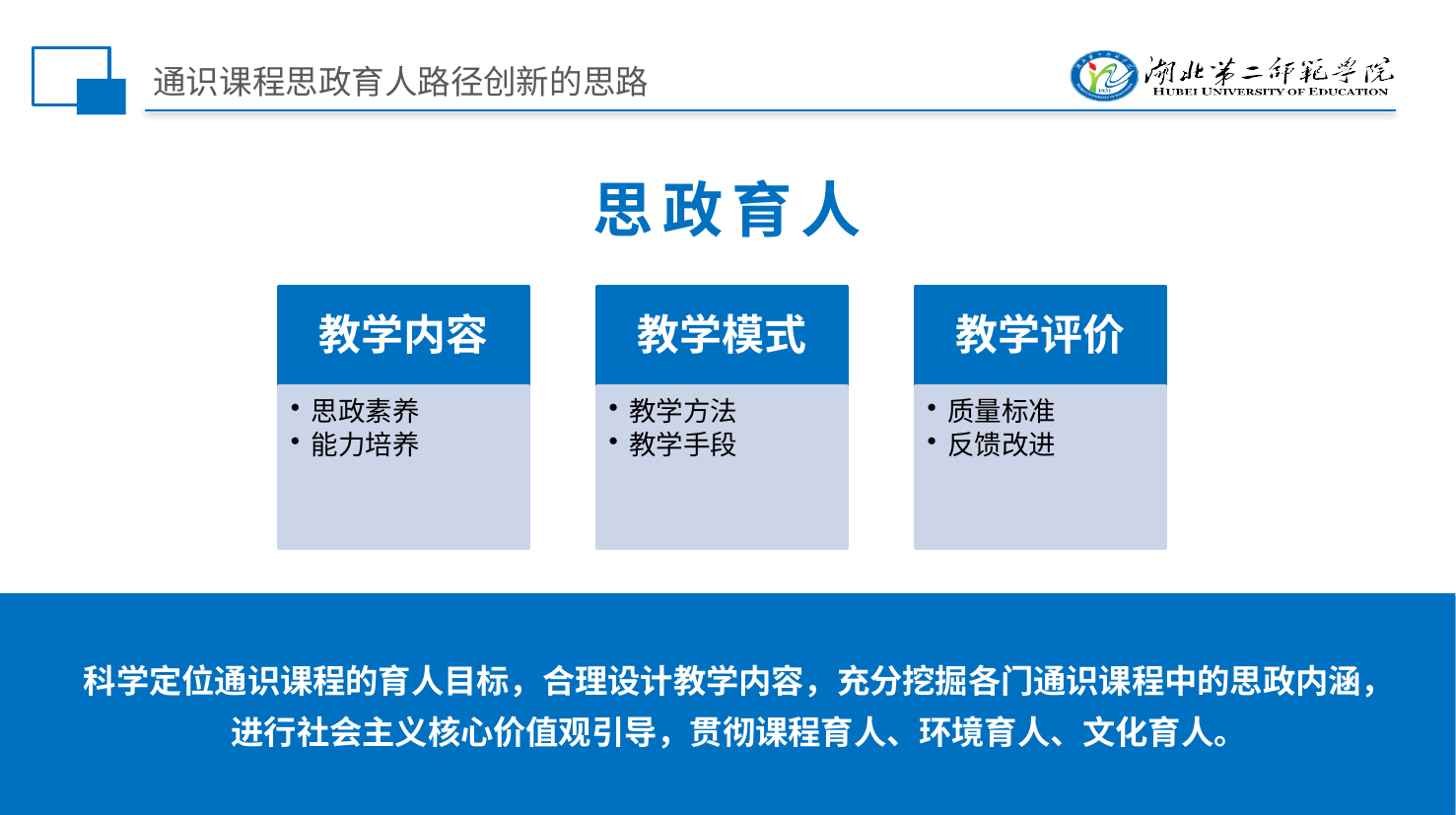

# 通识课程思政育人路径创新的思路
思政育人
教学内容
思政素养
能力培养
教学模式
教学方法
教学手段
教学评价
质量标准
反馈改进

科学定位通识课程的育人目标，合理设计教学内容，充分挖掘各门通识课程中的思政内涵，
进行社会主义核心价值观引导，贯彻课程育人、环境育人、文化育人。